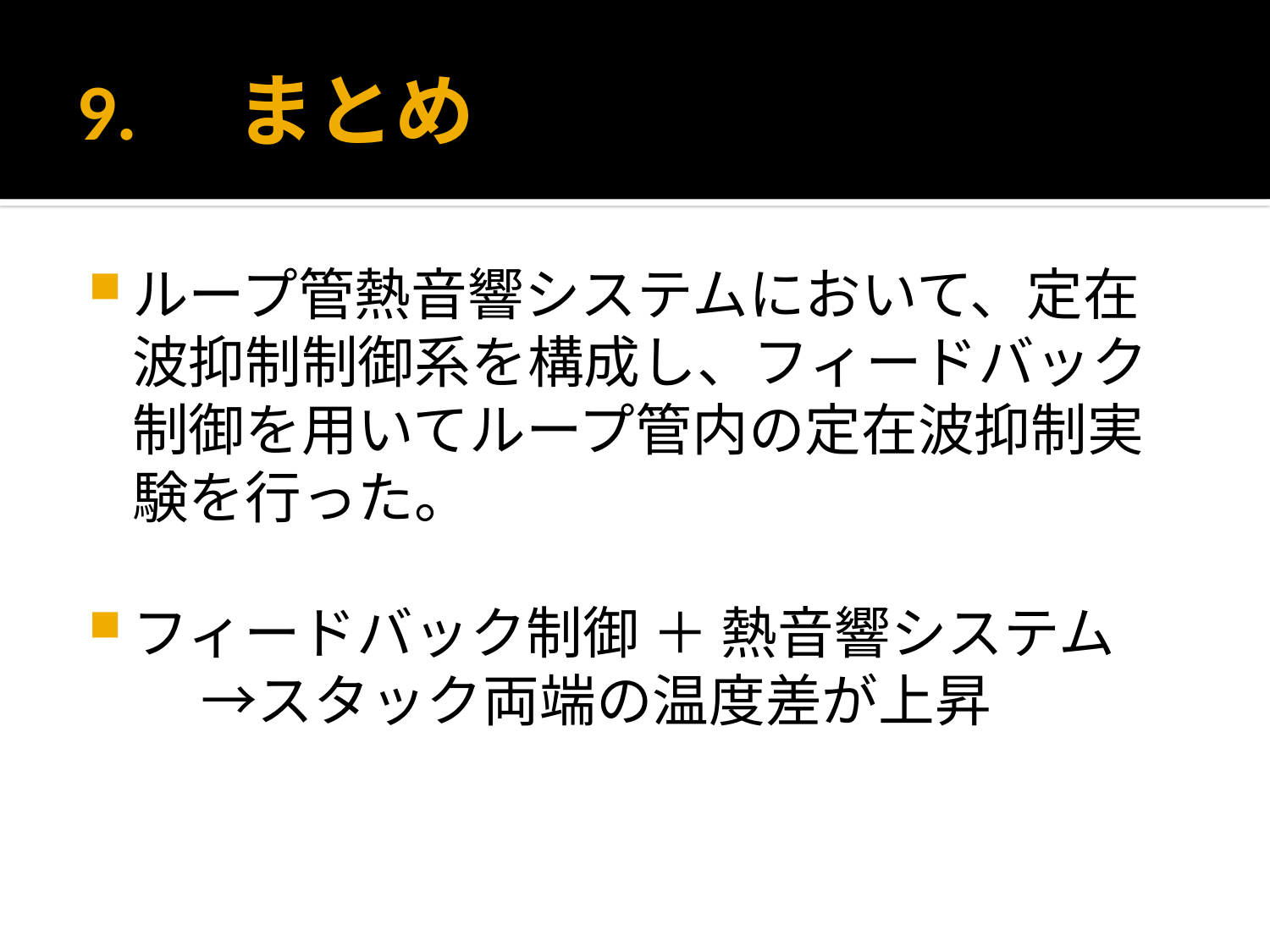

# 9.　まとめ
ループ管熱音響システムにおいて、定在波抑制制御系を構成し、フィードバック制御を用いてループ管内の定在波抑制実験を行った。

フィードバック制御 ＋ 熱音響システム
　　→スタック両端の温度差が上昇